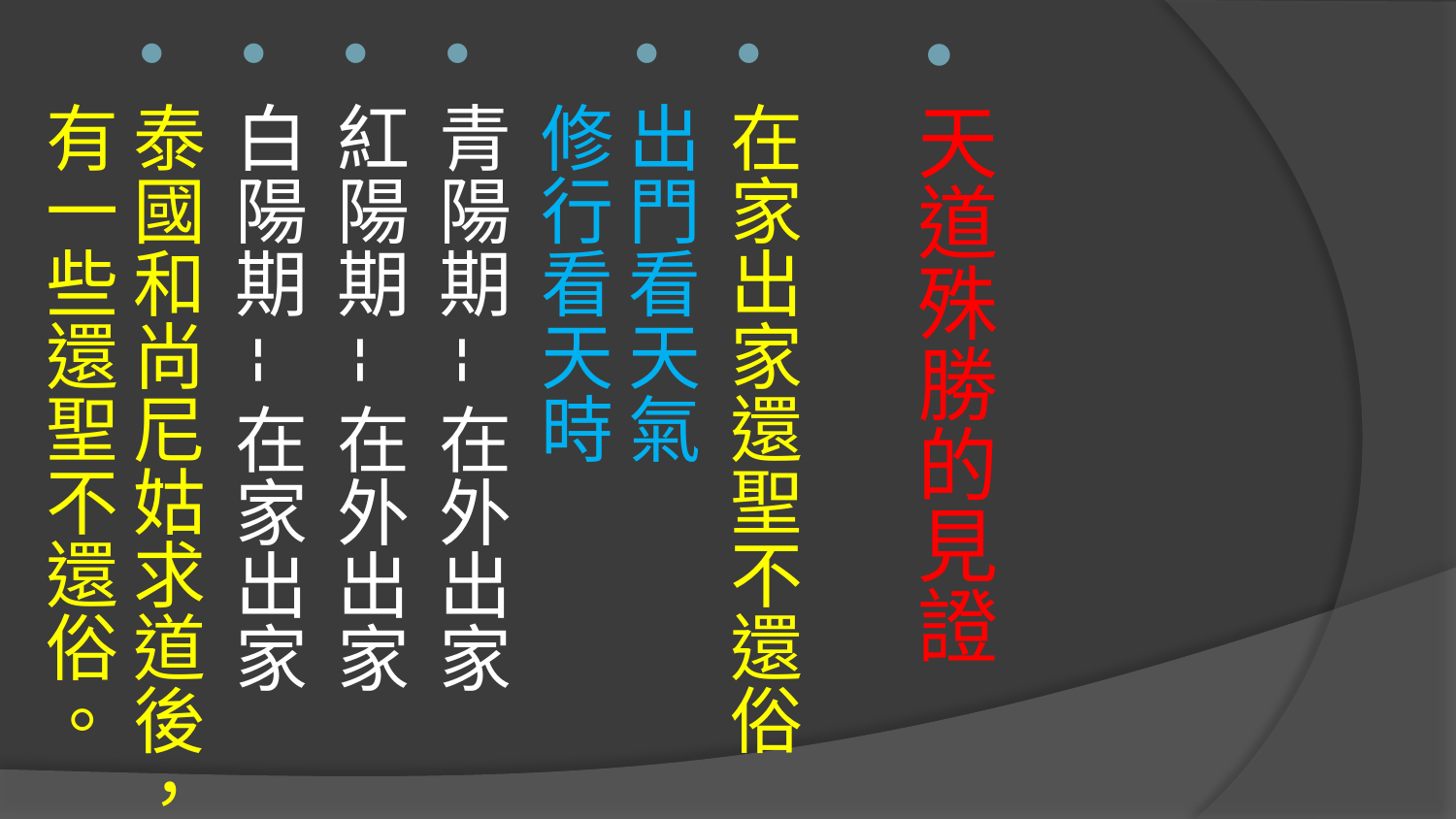

天道殊勝的見證

在家出家還聖不還俗
出門看天氣                 修行看天時
青陽期--在外出家
紅陽期--在外出家
白陽期--在家出家
泰國和尚尼姑求道後，有一些還聖不還俗。
#